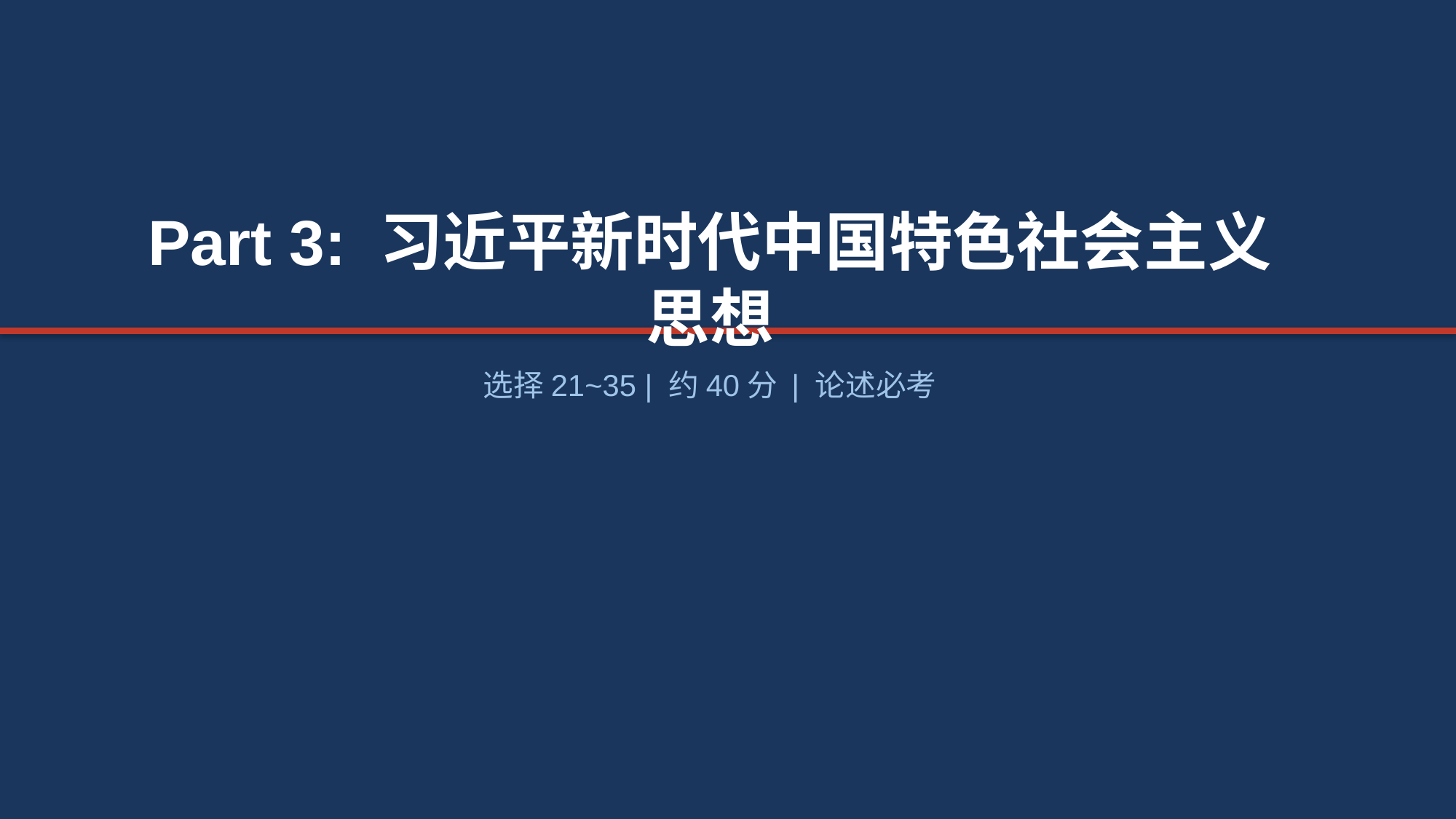

Part 3: 习近平新时代中国特色社会主义思想

选择21~35 | 约40分 | 论述必考